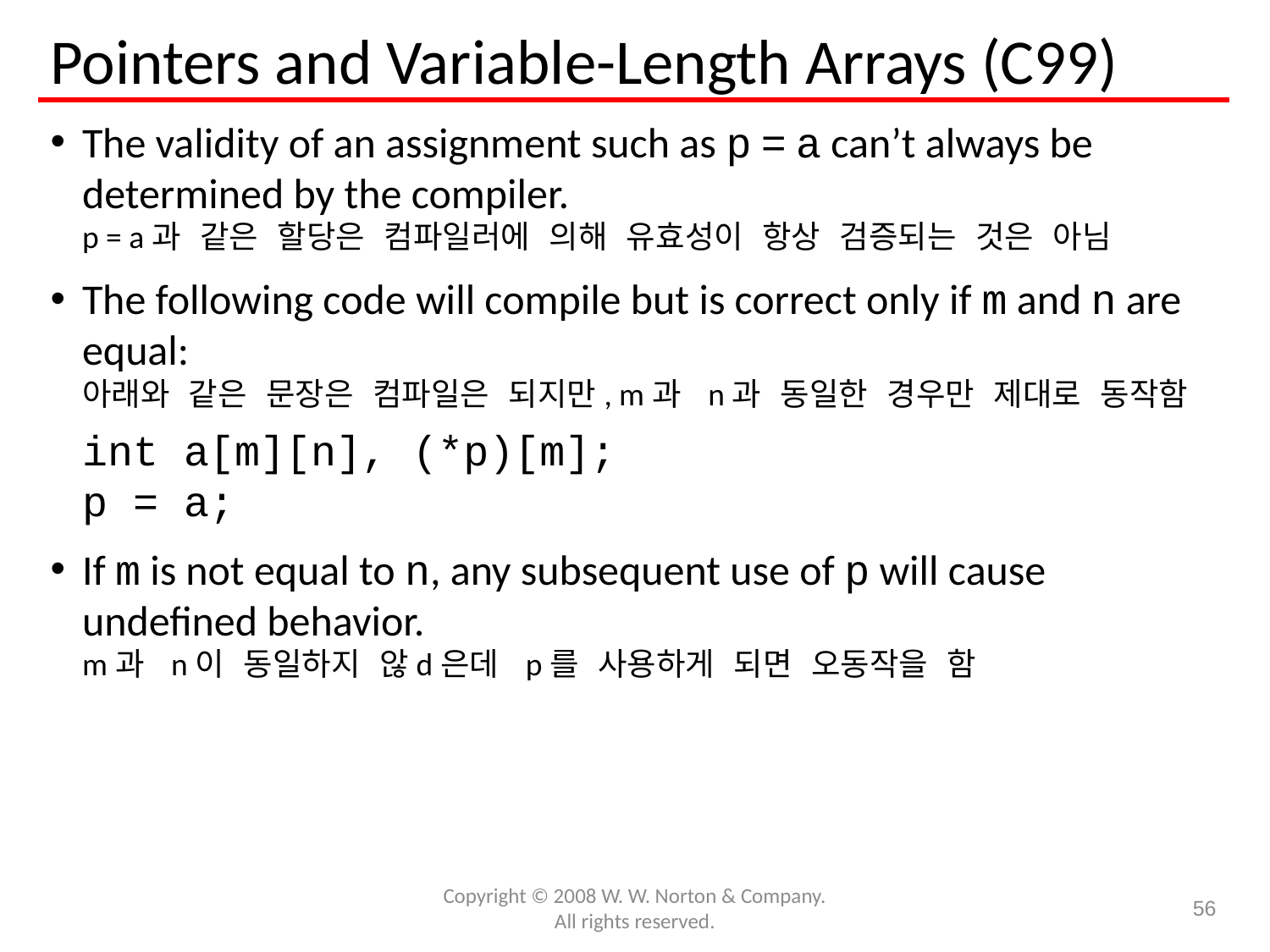

# Pointers and Variable-Length Arrays (C99)
The validity of an assignment such as p = a can’t always be determined by the compiler.
p = a과 같은 할당은 컴파일러에 의해 유효성이 항상 검증되는 것은 아님
The following code will compile but is correct only if m and n are equal:
아래와 같은 문장은 컴파일은 되지만, m과 n과 동일한 경우만 제대로 동작함
	int a[m][n], (*p)[m];
	p = a;
If m is not equal to n, any subsequent use of p will cause undefined behavior.
m과 n이 동일하지 않d은데 p를 사용하게 되면 오동작을 함
Copyright © 2008 W. W. Norton & Company.
All rights reserved.
56